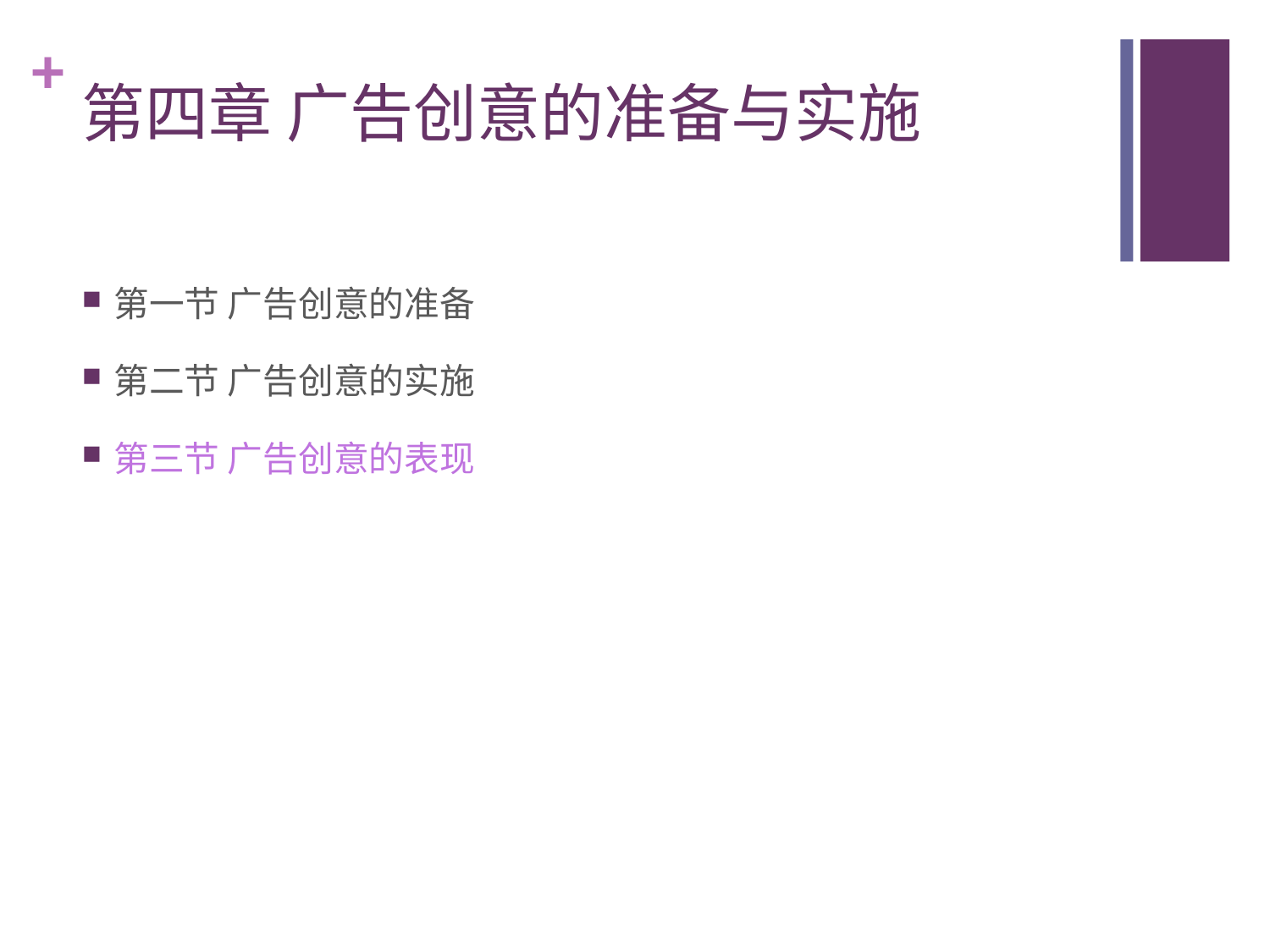

# 第四章 广告创意的准备与实施
第一节 广告创意的准备
第二节 广告创意的实施
第三节 广告创意的表现